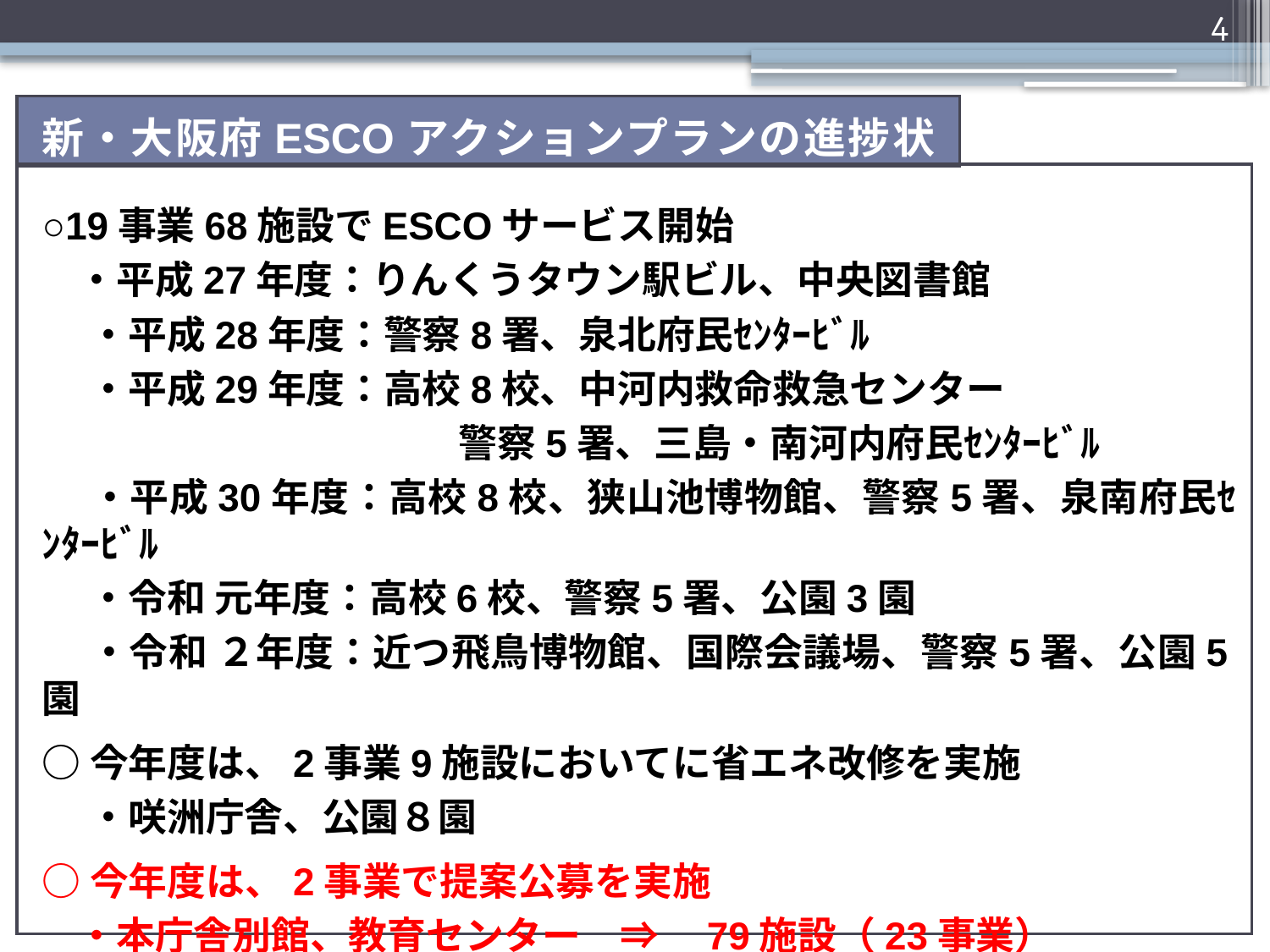

4
新・大阪府ESCOアクションプランの進捗状況

○19事業68施設でESCOサービス開始
   ・平成27年度：りんくうタウン駅ビル、中央図書館
　 ・平成28年度：警察8署、泉北府民ｾﾝﾀｰﾋﾞﾙ
　 ・平成29年度：高校8校、中河内救命救急センター
 　   　　　　　　　       警察5署、三島・南河内府民ｾﾝﾀｰﾋﾞﾙ
　 ・平成30年度：高校8校、狭山池博物館、警察5署、泉南府民ｾﾝﾀｰﾋﾞﾙ
　 ・令和 元年度：高校6校、警察5署、公園3園
　 ・令和 ２年度：近つ飛鳥博物館、国際会議場、警察5署、公園5園

○今年度は、2事業9施設においてに省エネ改修を実施
　 ・咲洲庁舎、公園８園

○今年度は、2事業で提案公募を実施
   ・本庁舎別館、教育センター　⇒　79施設（23事業）